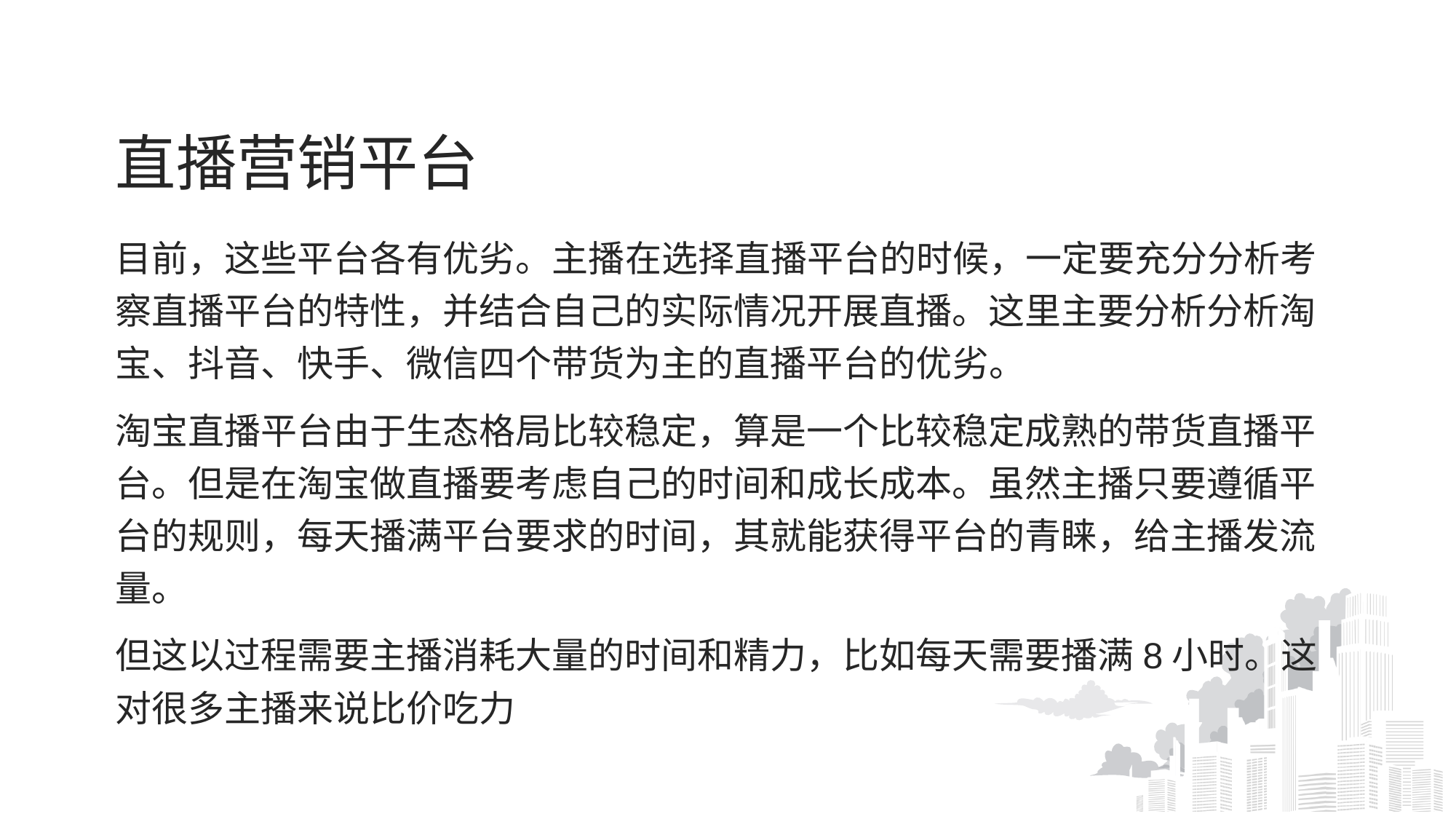

# 直播营销平台
目前，这些平台各有优劣。主播在选择直播平台的时候，一定要充分分析考察直播平台的特性，并结合自己的实际情况开展直播。这里主要分析分析淘宝、抖音、快手、微信四个带货为主的直播平台的优劣。
淘宝直播平台由于生态格局比较稳定，算是一个比较稳定成熟的带货直播平台。但是在淘宝做直播要考虑自己的时间和成长成本。虽然主播只要遵循平台的规则，每天播满平台要求的时间，其就能获得平台的青睐，给主播发流量。
但这以过程需要主播消耗大量的时间和精力，比如每天需要播满8小时。这对很多主播来说比价吃力